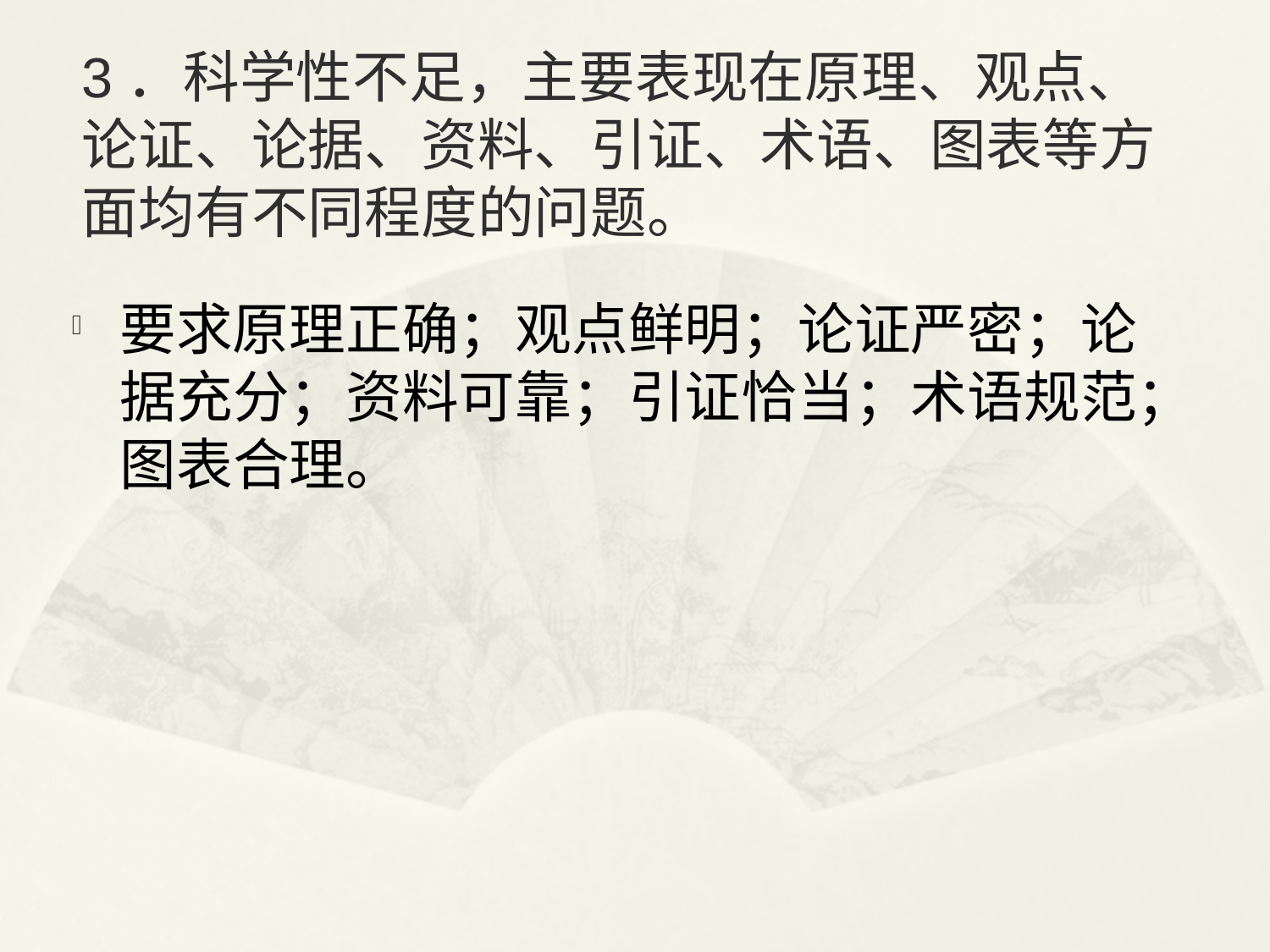

# 3．科学性不足，主要表现在原理、观点、论证、论据、资料、引证、术语、图表等方面均有不同程度的问题。
要求原理正确；观点鲜明；论证严密；论据充分；资料可靠；引证恰当；术语规范；图表合理。